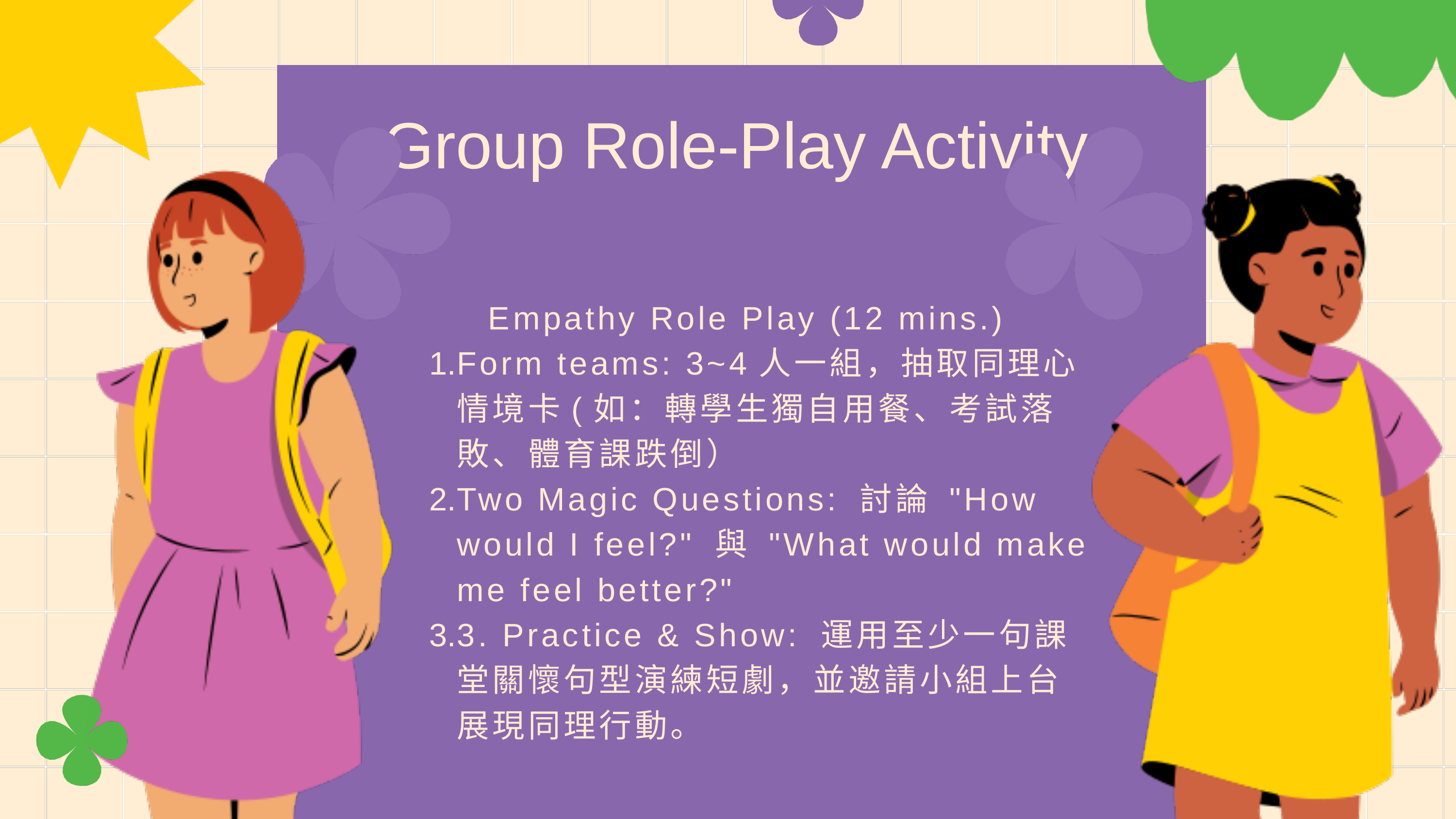

Group Role-Play Activity​

Empathy Role Play (12 mins.)
Form teams: 3~4人一組，抽取同理心情境卡(如：轉學生獨自用餐、考試落敗、體育課跌倒）
Two Magic Questions: 討論 "How would I feel?" 與 "What would make me feel better?"​
3. Practice & Show: 運用至少一句課堂關懷句型演練短劇，並邀請小組上台展現同理行動。